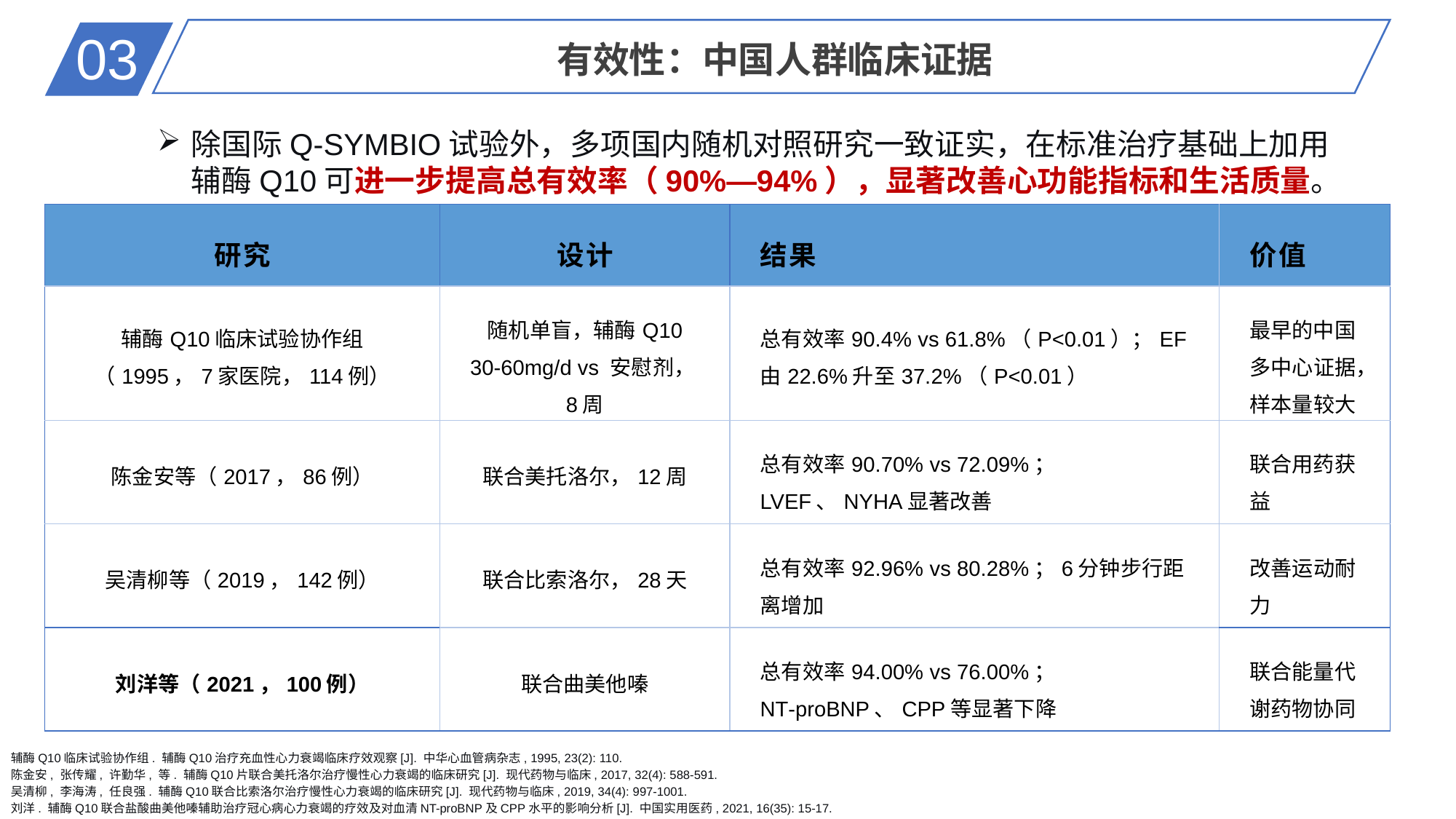

03

有效性：中国人群临床证据
除国际Q-SYMBIO试验外，多项国内随机对照研究一致证实，在标准治疗基础上加用辅酶Q10可进一步提高总有效率（90%—94%），显著改善心功能指标和生活质量。
| 研究 | 设计 | 结果 | 价值 |
| --- | --- | --- | --- |
| 辅酶Q10临床试验协作组 （1995，7家医院，114例） | 随机单盲，辅酶Q10 30‑60mg/d vs 安慰剂，8周 | 总有效率90.4% vs 61.8%（P<0.01）；EF由22.6%升至37.2%（P<0.01） | 最早的中国多中心证据，样本量较大 |
| 陈金安等（2017，86例） | 联合美托洛尔，12周 | 总有效率90.70% vs 72.09%；LVEF、NYHA显著改善 | 联合用药获益 |
| 吴清柳等（2019，142例） | 联合比索洛尔，28天 | 总有效率92.96% vs 80.28%；6分钟步行距离增加 | 改善运动耐力 |
| 刘洋等（2021，100例） | 联合曲美他嗪 | 总有效率94.00% vs 76.00%；NT‑proBNP、CPP等显著下降 | 联合能量代谢药物协同 |
辅酶Q10临床试验协作组. 辅酶Q10治疗充血性心力衰竭临床疗效观察[J]. 中华心血管病杂志, 1995, 23(2): 110.
陈金安, 张传耀, 许勤华, 等. 辅酶Q10片联合美托洛尔治疗慢性心力衰竭的临床研究[J]. 现代药物与临床, 2017, 32(4): 588-591.
吴清柳, 李海涛, 任良强. 辅酶Q10联合比索洛尔治疗慢性心力衰竭的临床研究[J]. 现代药物与临床, 2019, 34(4): 997-1001.
刘洋. 辅酶Q10联合盐酸曲美他嗪辅助治疗冠心病心力衰竭的疗效及对血清NT-proBNP及CPP水平的影响分析[J]. 中国实用医药, 2021, 16(35): 15-17.